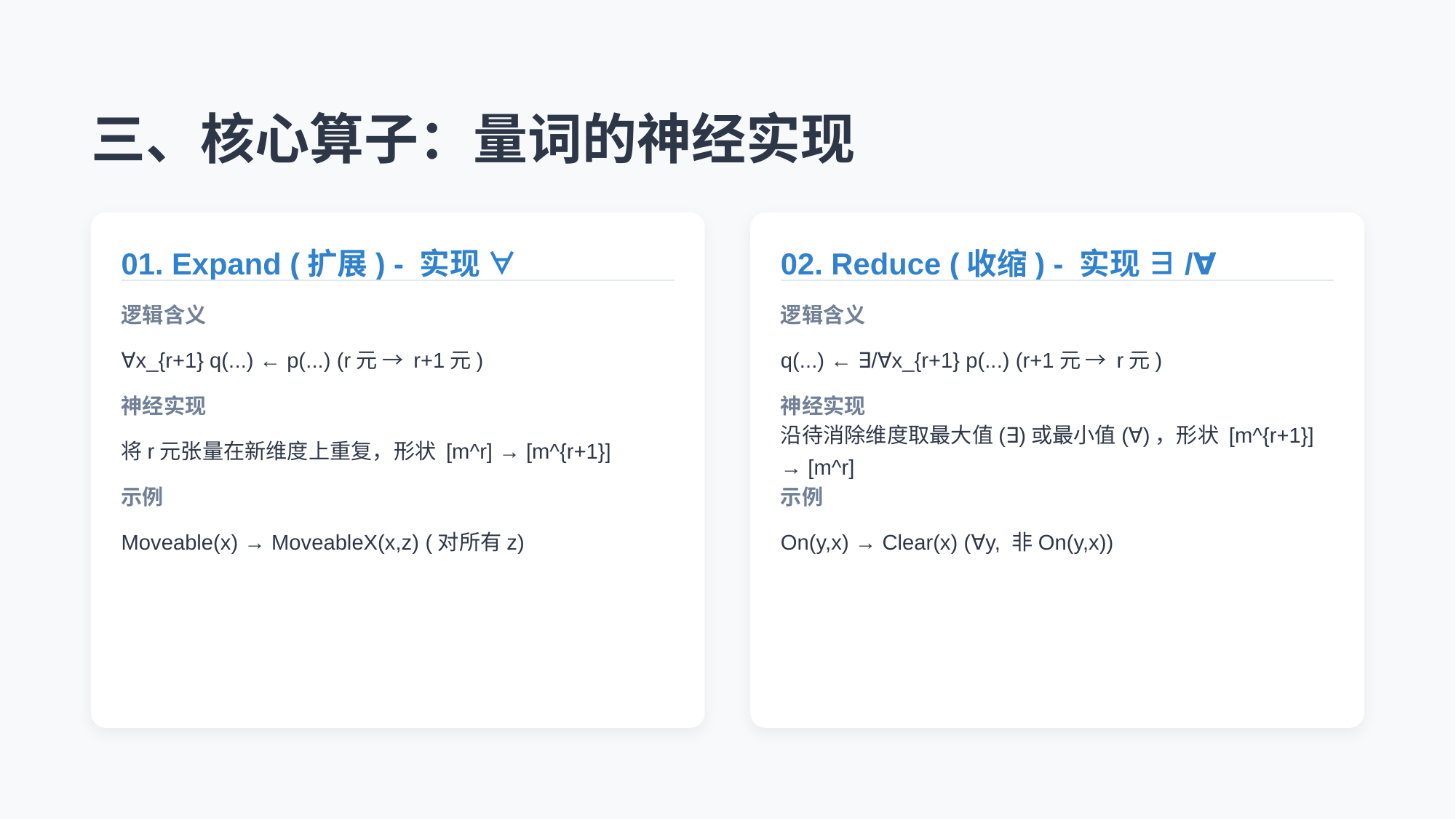

三、核心算子：量词的神经实现

01. Expand (扩展) - 实现 ∀
02. Reduce (收缩) - 实现 ∃/∀
逻辑含义
逻辑含义
∀x_{r+1} q(...) ← p(...) (r元 → r+1元)
q(...) ← ∃/∀x_{r+1} p(...) (r+1元 → r元)
神经实现
神经实现
将r元张量在新维度上重复，形状 [m^r] → [m^{r+1}]
沿待消除维度取最大值(∃)或最小值(∀)，形状 [m^{r+1}] → [m^r]
示例
示例
Moveable(x) → MoveableX(x,z) (对所有z)
On(y,x) → Clear(x) (∀y, 非On(y,x))